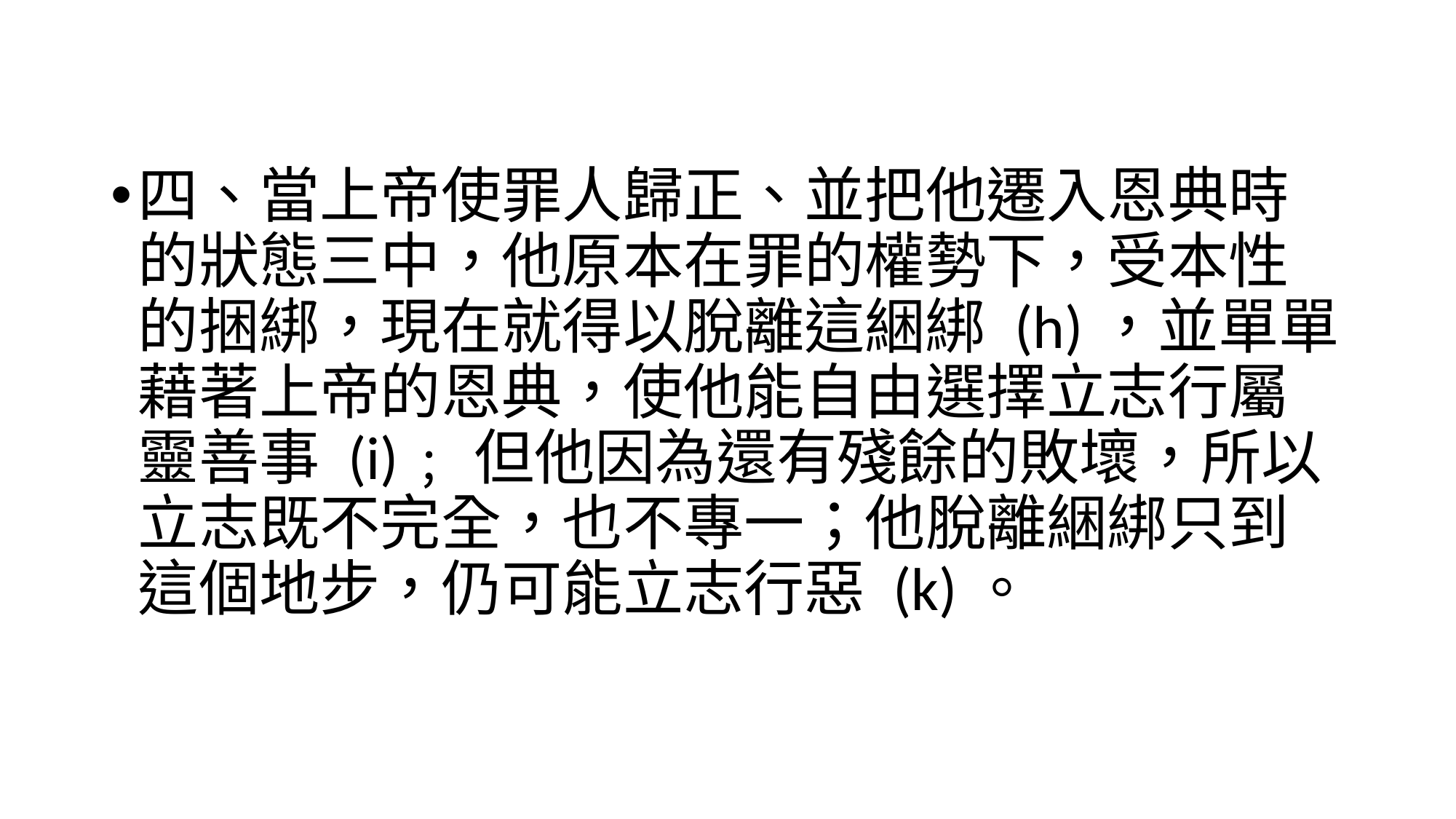

#
四、當上帝使罪人歸正、並把他遷入恩典時的狀態三中，他原本在罪的權勢下，受本性的捆綁，現在就得以脫離這綑綁 (h)，並單單藉著上帝的恩典，使他能自由選擇立志行屬靈善事 (i)﹔但他因為還有殘餘的敗壞，所以立志既不完全，也不專一；他脫離綑綁只到這個地步，仍可能立志行惡 (k)。